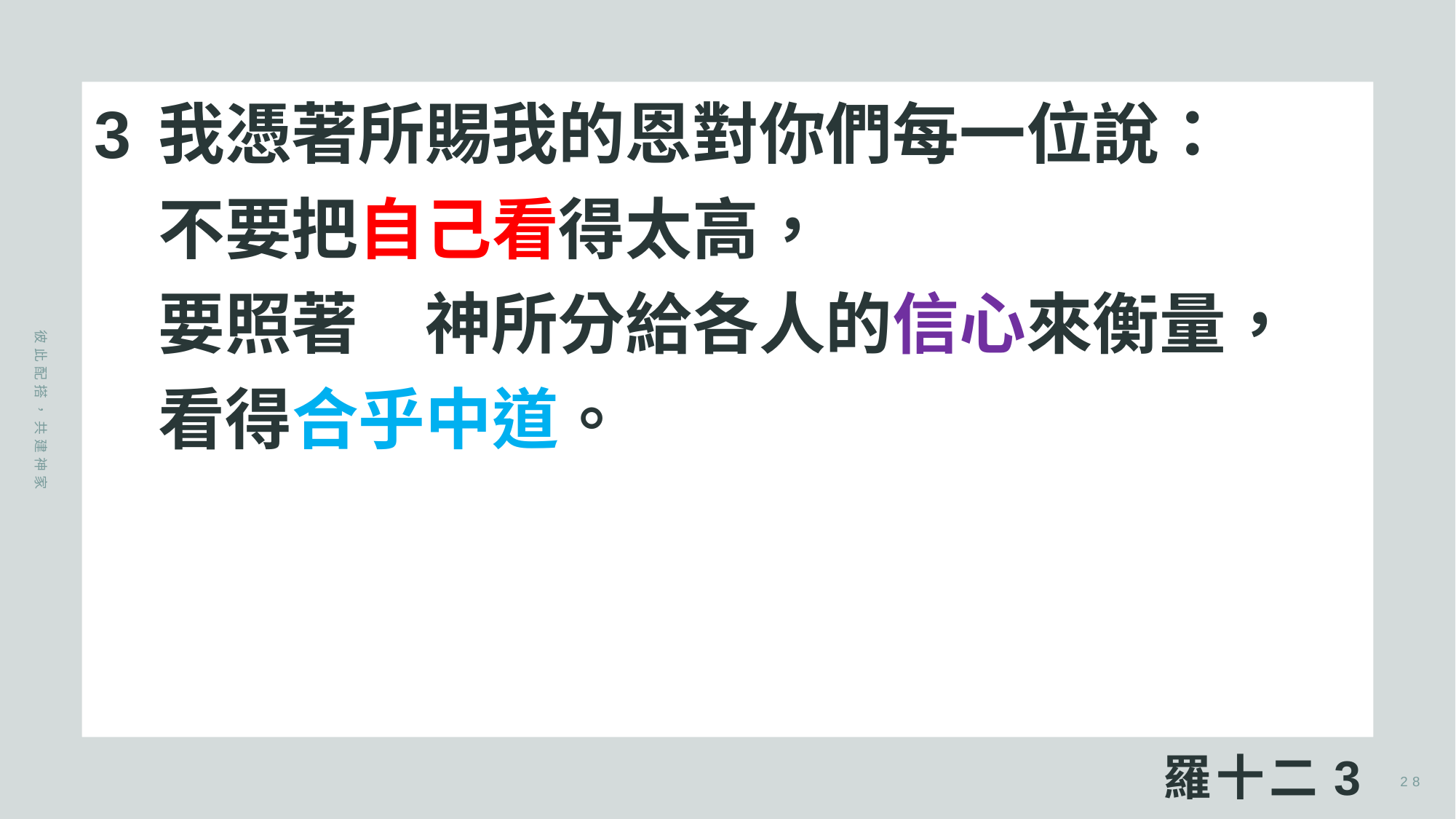

3	我憑著所賜我的恩對你們每一位說：
	不要把自己看得太高，
	要照著　神所分給各人的信心來衡量，
	看得合乎中道。
彼此配搭，共建神家
# 羅十二3
28